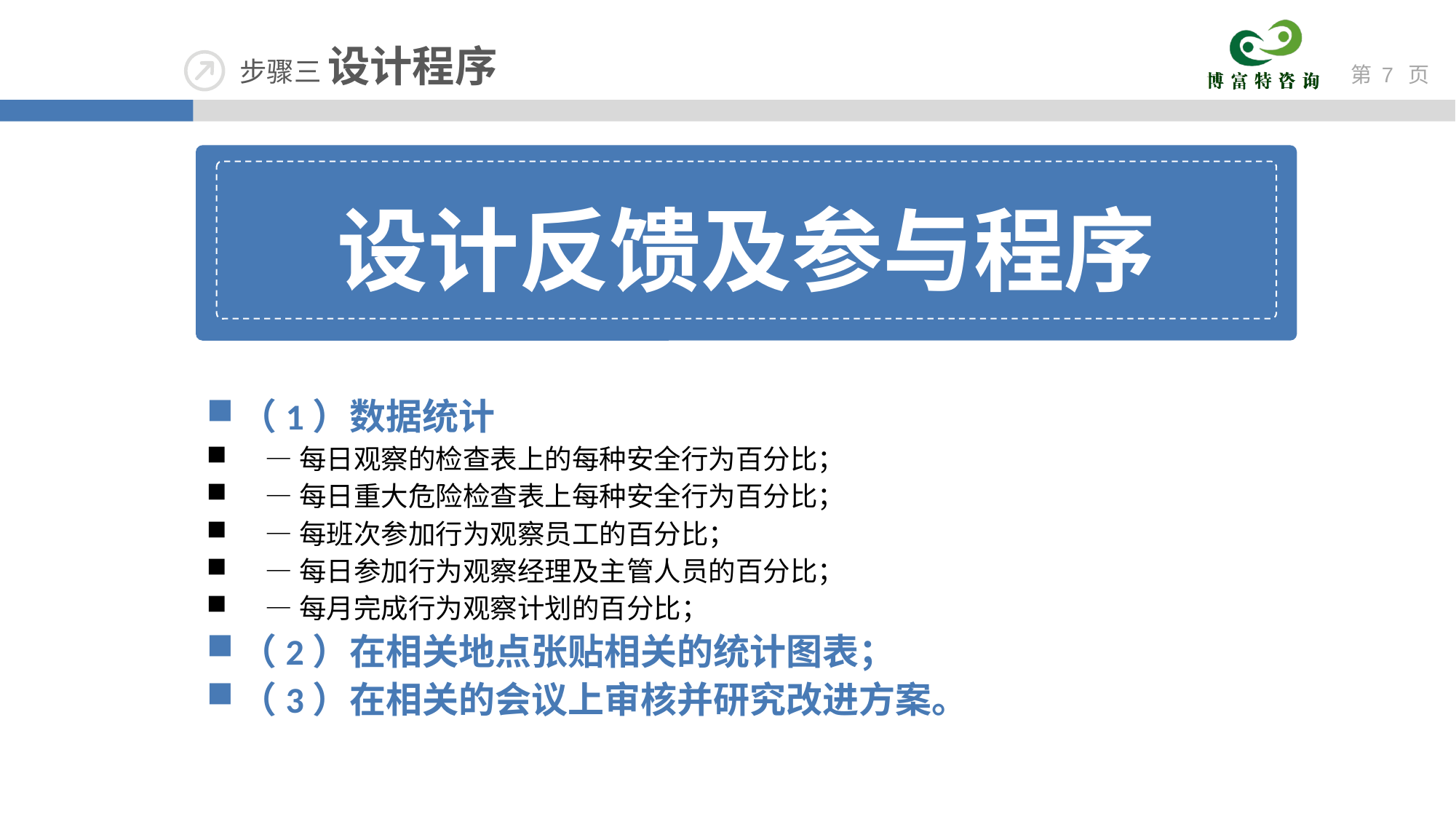

设计反馈及参与程序
（1）数据统计
    —每日观察的检查表上的每种安全行为百分比；
    —每日重大危险检查表上每种安全行为百分比；
    —每班次参加行为观察员工的百分比；
    —每日参加行为观察经理及主管人员的百分比；
    —每月完成行为观察计划的百分比；
（2）在相关地点张贴相关的统计图表；
（3）在相关的会议上审核并研究改进方案。